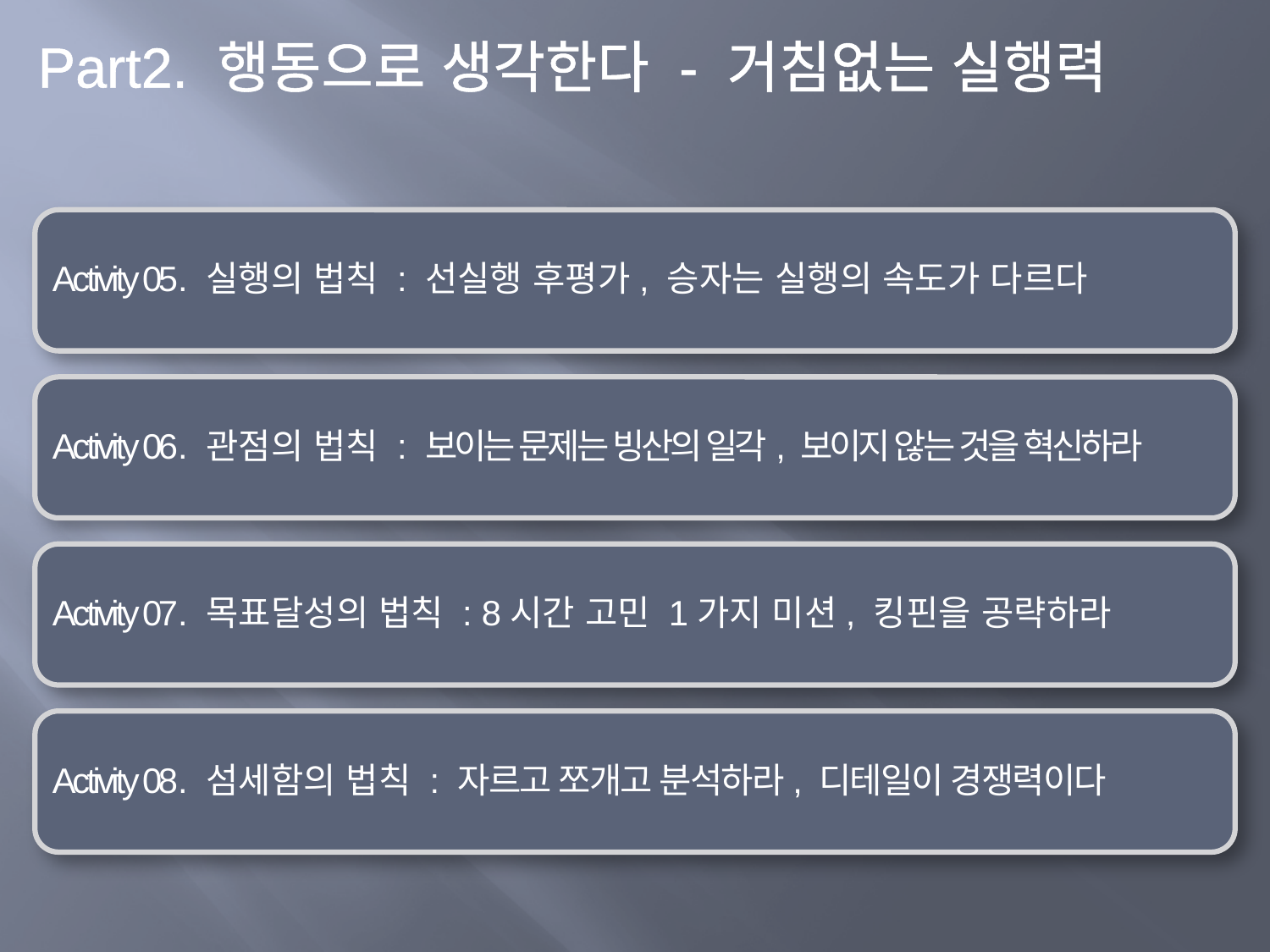

Part2. 행동으로 생각한다 - 거침없는 실행력
Activity 05. 실행의 법칙 : 선실행 후평가, 승자는 실행의 속도가 다르다
Activity 06. 관점의 법칙 : 보이는 문제는 빙산의 일각, 보이지 않는 것을 혁신하라
Activity 07. 목표달성의 법칙 : 8시간 고민 1가지 미션, 킹핀을 공략하라
Activity 08. 섬세함의 법칙 : 자르고 쪼개고 분석하라, 디테일이 경쟁력이다